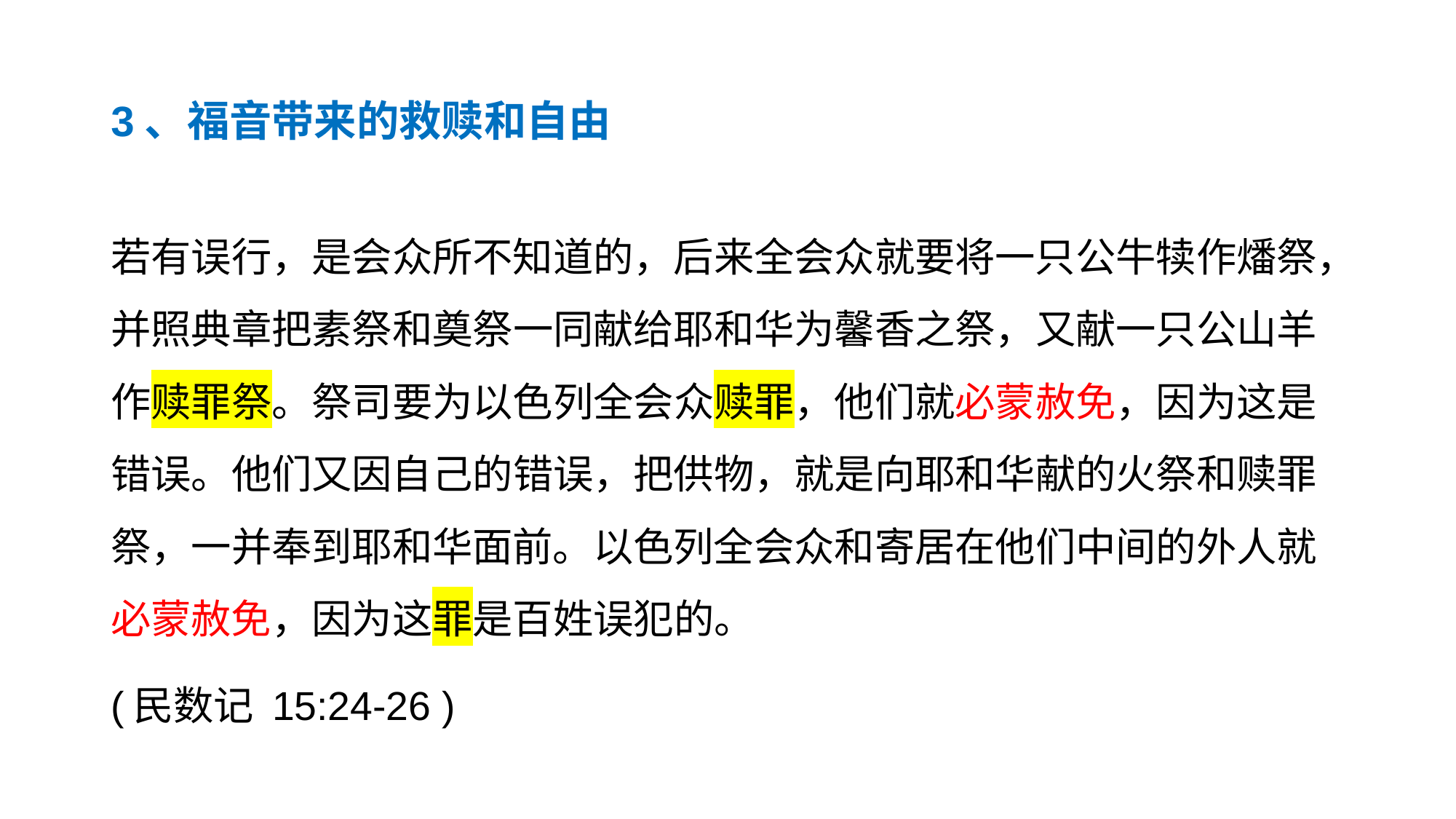

# 3、福音带来的救赎和自由
若有误行，是会众所不知道的，后来全会众就要将一只公牛犊作燔祭，并照典章把素祭和奠祭一同献给耶和华为馨香之祭，又献一只公山羊作赎罪祭。祭司要为以色列全会众赎罪，他们就必蒙赦免，因为这是错误。他们又因自己的错误，把供物，就是向耶和华献的火祭和赎罪祭，一并奉到耶和华面前。以色列全会众和寄居在他们中间的外人就必蒙赦免，因为这罪是百姓误犯的。
(民数记 15:24-26 )